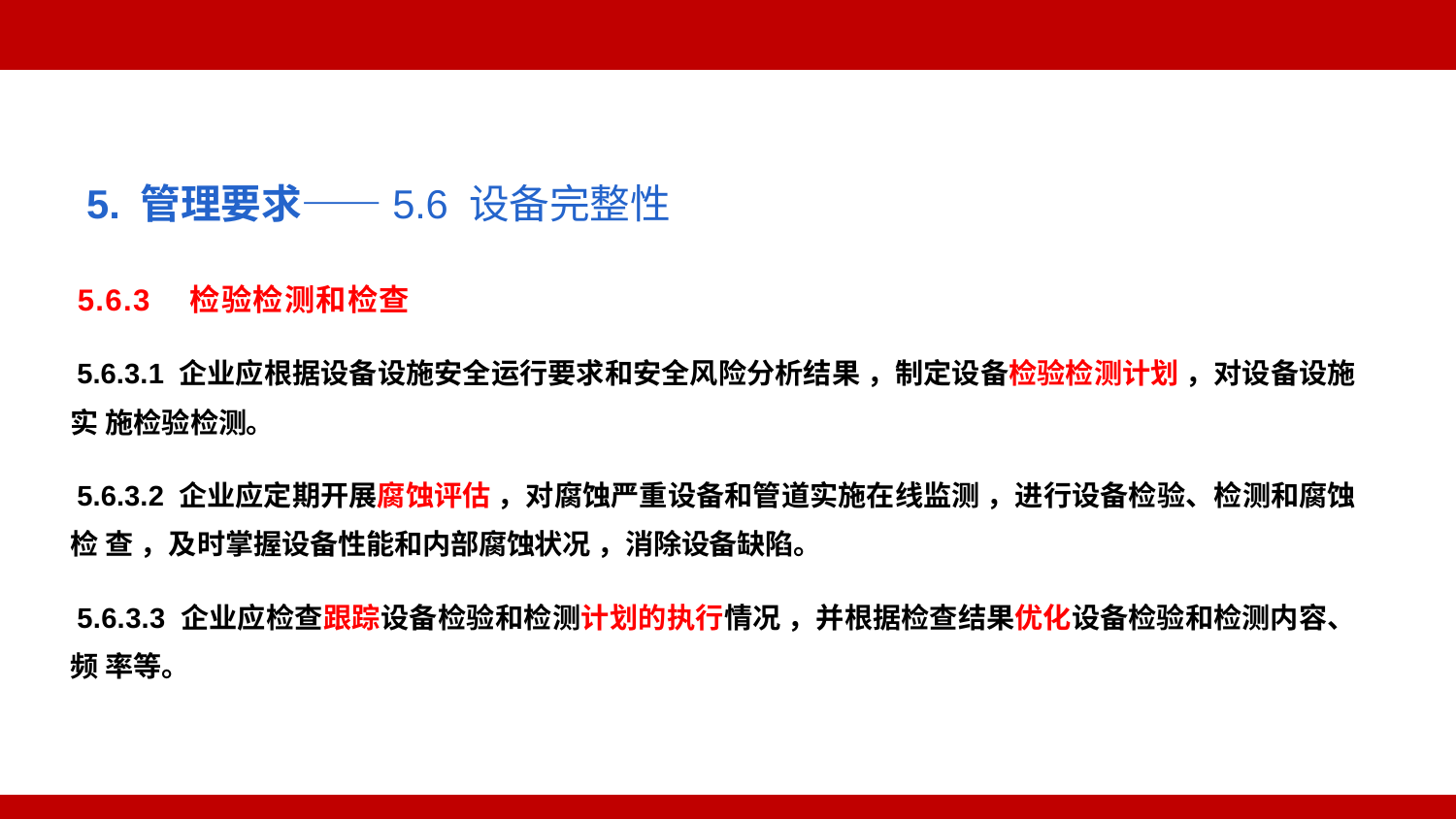

5. 管理要求——5.6 设备完整性

5.6.3   检验检测和检查
5.6.3.1 企业应根据设备设施安全运行要求和安全风险分析结果 ，制定设备检验检测计划 ，对设备设施实 施检验检测。
5.6.3.2 企业应定期开展腐蚀评估 ，对腐蚀严重设备和管道实施在线监测 ，进行设备检验、检测和腐蚀检 查 ，及时掌握设备性能和内部腐蚀状况 ，消除设备缺陷。

5.6.3.3 企业应检查跟踪设备检验和检测计划的执行情况 ，并根据检查结果优化设备检验和检测内容、频 率等。